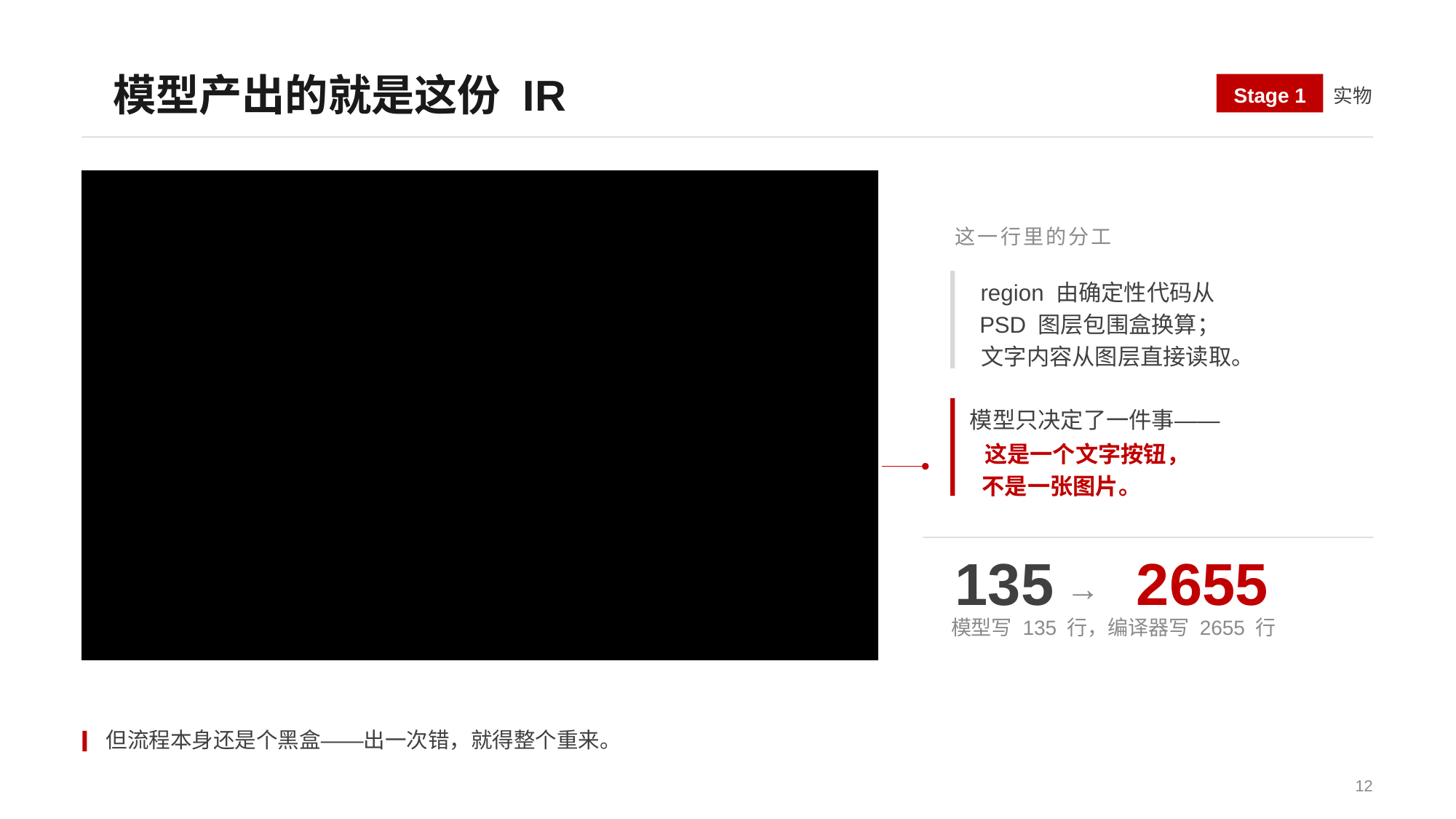

模型产出的就是这份 IR

Stage 1
实物

这一行里的分工

region 由确定性代码从
PSD 图层包围盒换算；
文字内容从图层直接读取。

模型只决定了一件事——
这是一个文字按钮，

不是一张图片。

135
2655
→
模型写 135 行，编译器写 2655 行

但流程本身还是个黑盒——出一次错，就得整个重来。

12